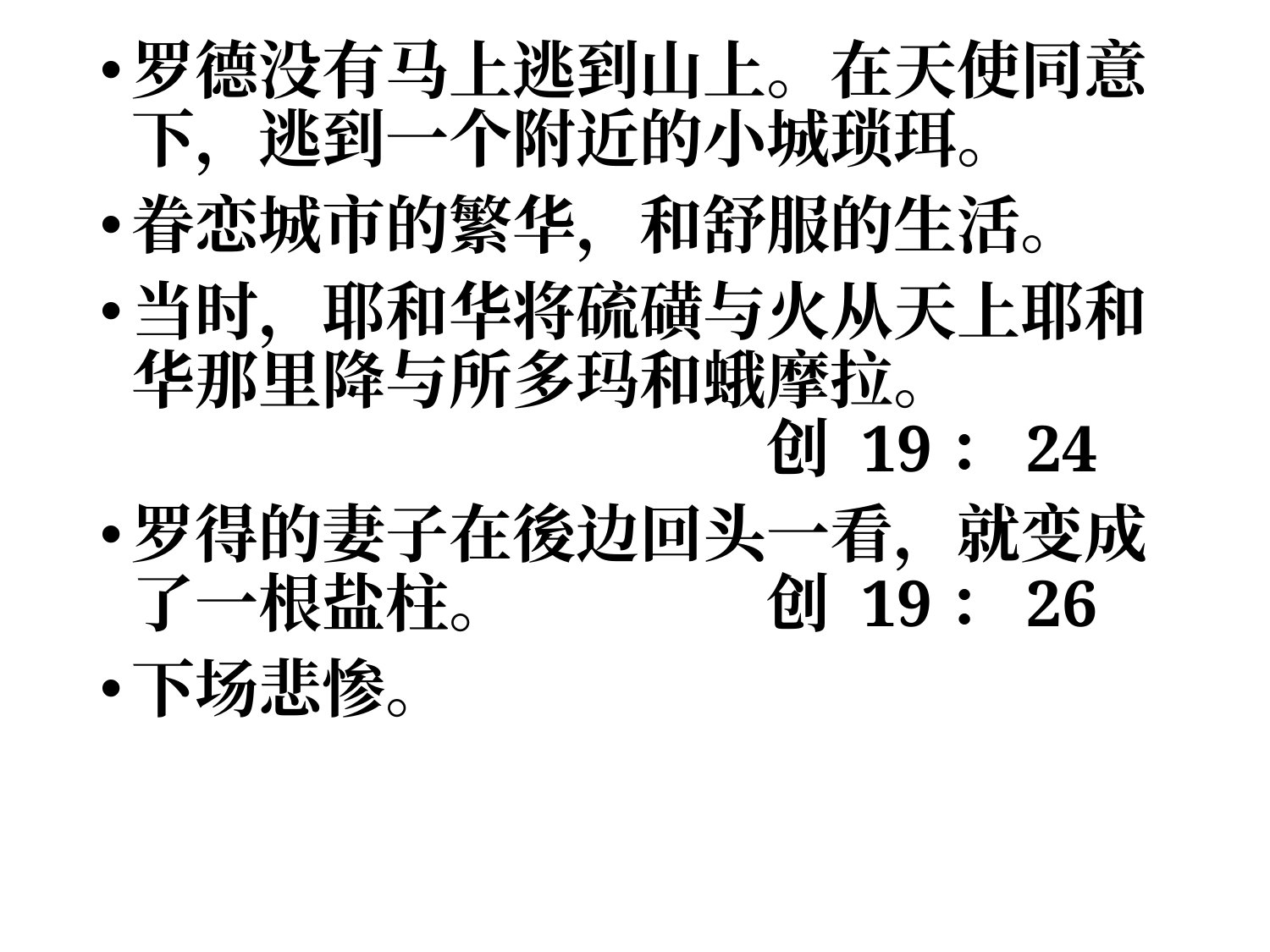

罗德没有马上逃到山上。在天使同意下，逃到一个附近的小城琐珥。
眷恋城市的繁华，和舒服的生活。
当时，耶和华将硫磺与火从天上耶和华那里降与所多玛和蛾摩拉。							创 19：24
罗得的妻子在後边回头一看，就变成了一根盐柱。		创 19：26
下场悲惨。